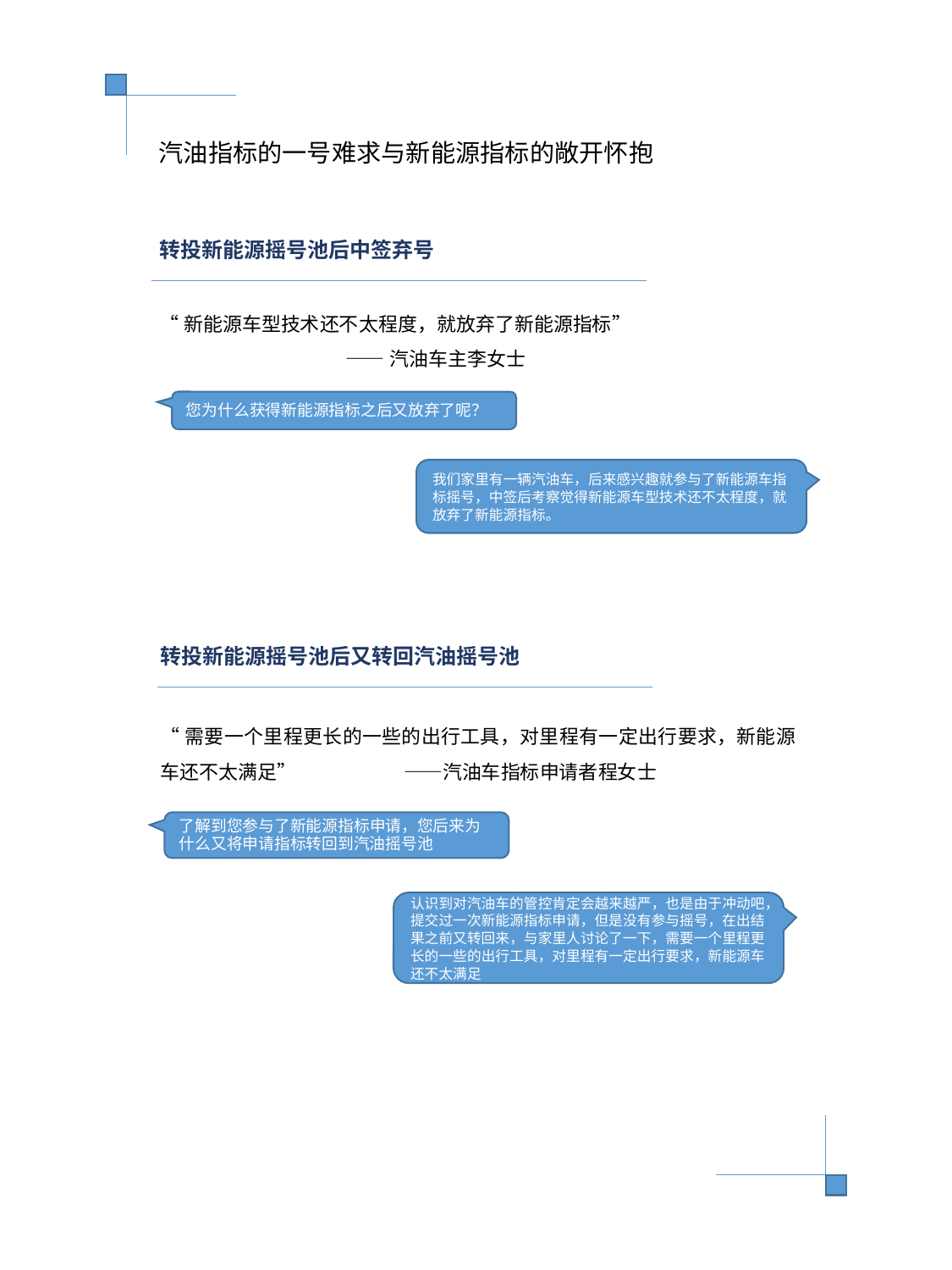

汽油指标的一号难求与新能源指标的敞开怀抱
转投新能源摇号池后中签弃号
“新能源车型技术还不太程度，就放弃了新能源指标”
                                          ——汽油车主李女士
您为什么获得新能源指标之后又放弃了呢？
我们家里有一辆汽油车，后来感兴趣就参与了新能源车指标摇号，中签后考察觉得新能源车型技术还不太程度，就放弃了新能源指标。
转投新能源摇号池后又转回汽油摇号池
“需要一个里程更长的一些的出行工具，对里程有一定出行要求，新能源车还不太满足”                        ——汽油车指标申请者程女士
了解到您参与了新能源指标申请，您后来为什么又将申请指标转回到汽油摇号池
认识到对汽油车的管控肯定会越来越严，也是由于冲动吧，提交过一次新能源指标申请，但是没有参与摇号，在出结果之前又转回来，与家里人讨论了一下，需要一个里程更长的一些的出行工具，对里程有一定出行要求，新能源车还不太满足